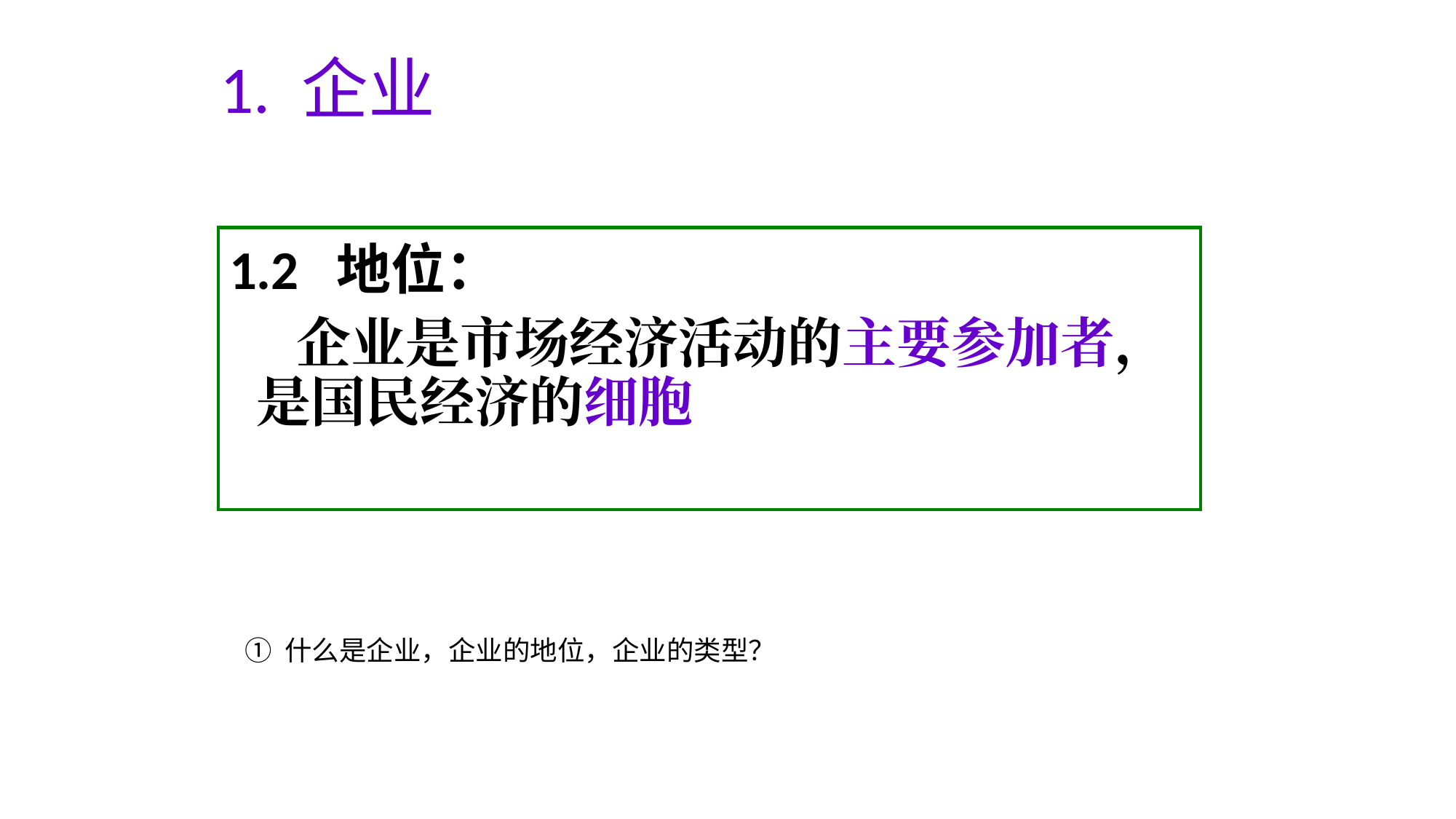

# 1. 企业

1.2  地位：
    企业是市场经济活动的主要参加者，是国民经济的细胞
① 什么是企业，企业的地位，企业的类型？